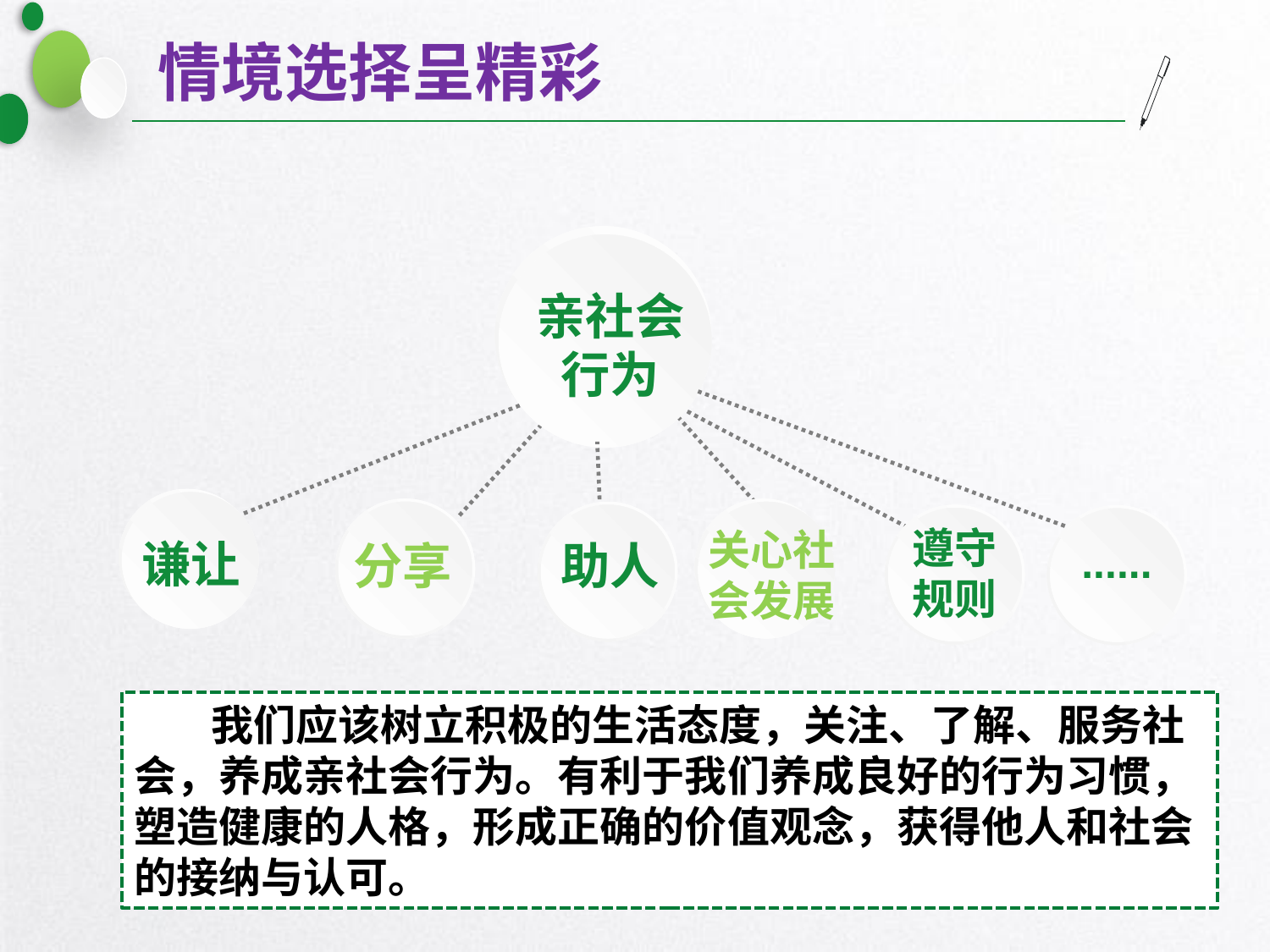

情境选择呈精彩

亲社会
行为

遵守
规则

关心社会发展
分享
谦让
助人
......

       我们应该树立积极的生活态度，关注、了解、服务社会，养成亲社会行为。有利于我们养成良好的行为习惯，塑造健康的人格，形成正确的价值观念，获得他人和社会的接纳与认可。